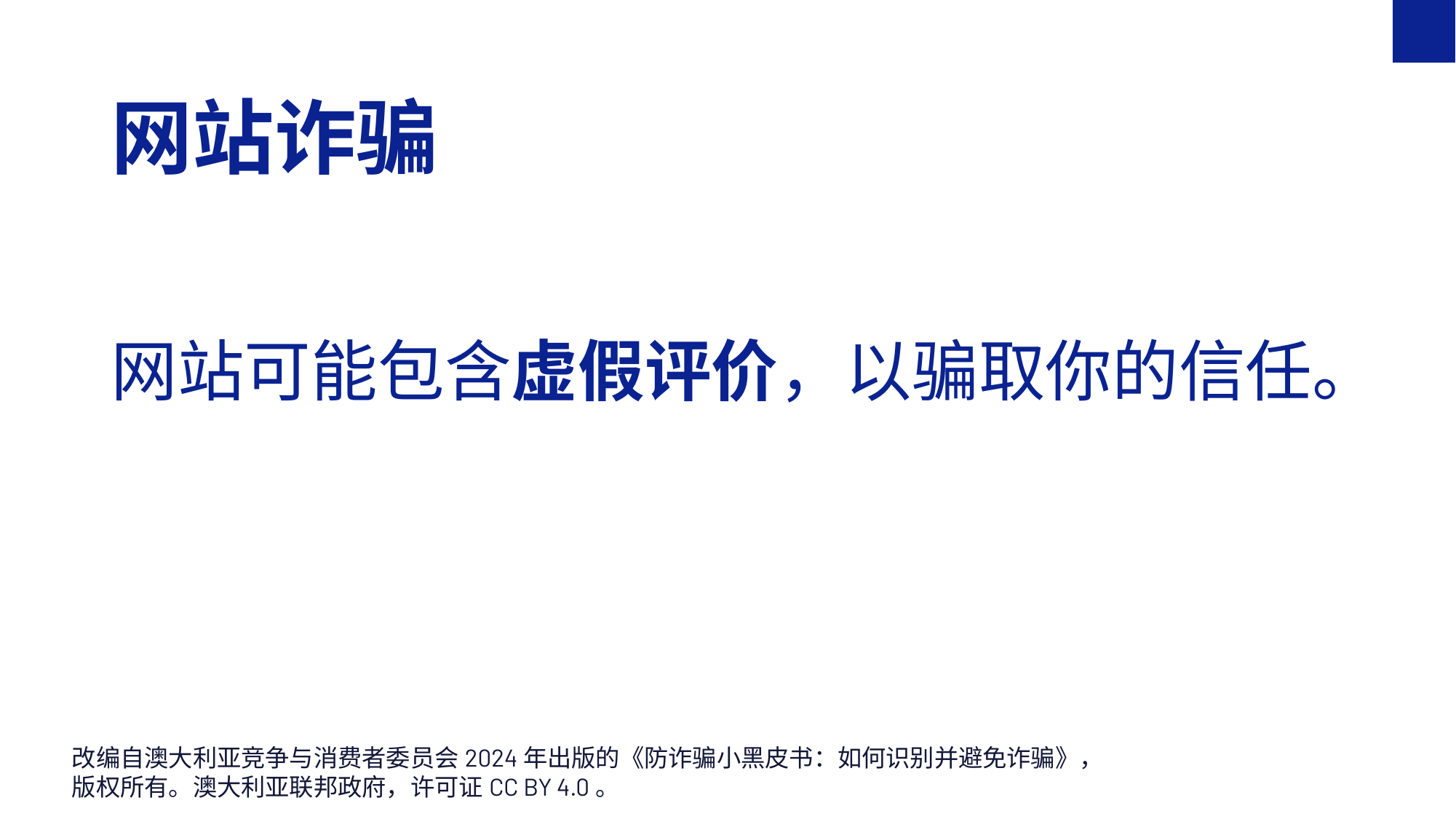

网站诈骗
网站可能包含虚假评价，以骗取你的信任。
改编自澳大利亚竞争与消费者委员会2024年出版的《防诈骗小黑皮书：如何识别并避免诈骗》，版权所有。澳大利亚联邦政府，许可证CC BY 4.0。